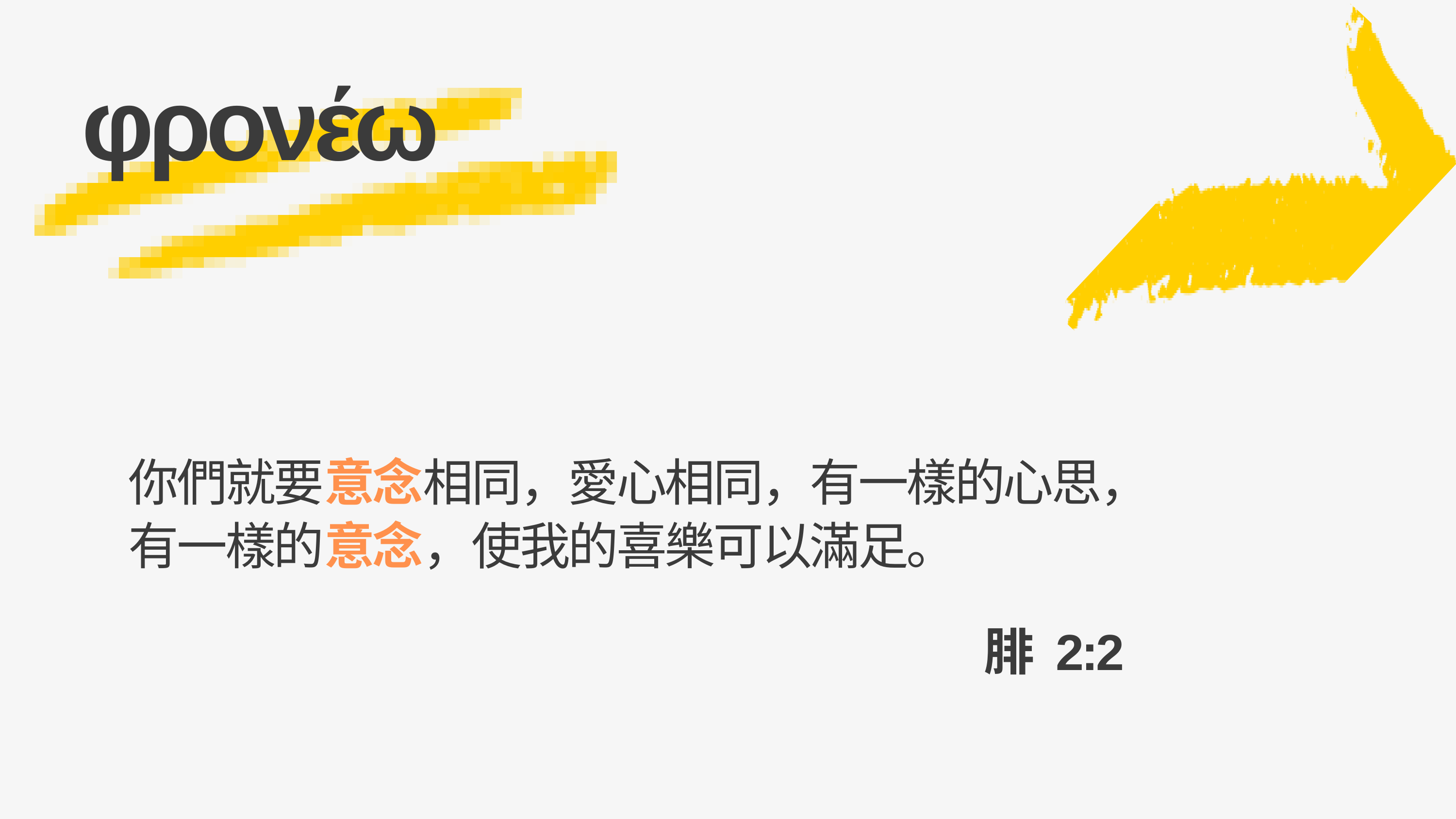

φρονέω

所以，在基督裏若有甚麼勸勉，愛心有甚麼安慰，聖靈有甚麼交通，心中有甚麼慈悲憐憫，你們就要意念相同，愛心相同，有一樣的心思，有一樣的意念，使我的喜樂可以滿足。
腓 2:2